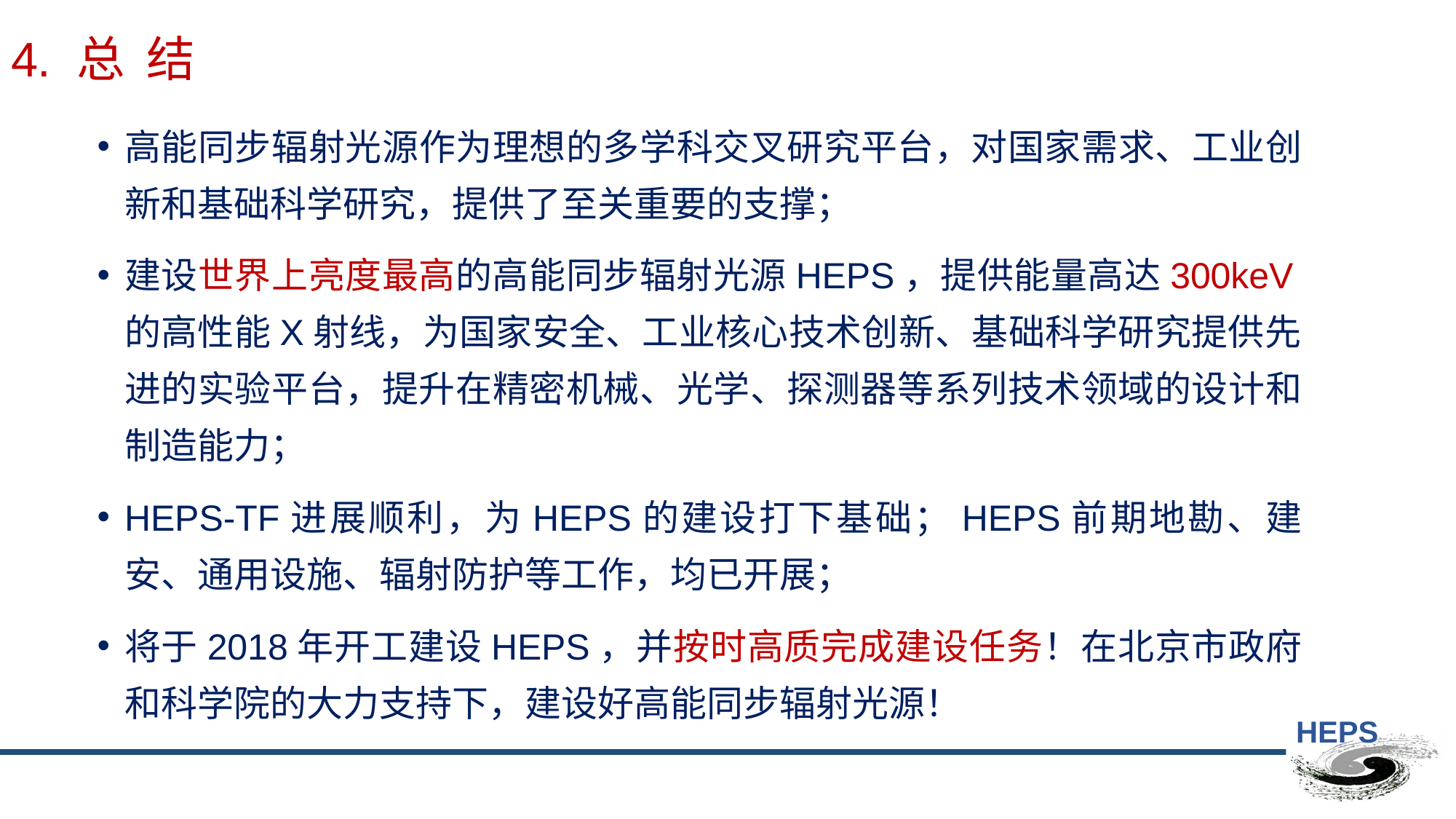

# 4. 总  结
高能同步辐射光源作为理想的多学科交叉研究平台，对国家需求、工业创新和基础科学研究，提供了至关重要的支撑；
建设世界上亮度最高的高能同步辐射光源HEPS，提供能量高达300keV的高性能X射线，为国家安全、工业核心技术创新、基础科学研究提供先进的实验平台，提升在精密机械、光学、探测器等系列技术领域的设计和制造能力；
HEPS-TF进展顺利，为HEPS的建设打下基础；HEPS前期地勘、建安、通用设施、辐射防护等工作，均已开展；
将于2018年开工建设HEPS，并按时高质完成建设任务！在北京市政府和科学院的大力支持下，建设好高能同步辐射光源！